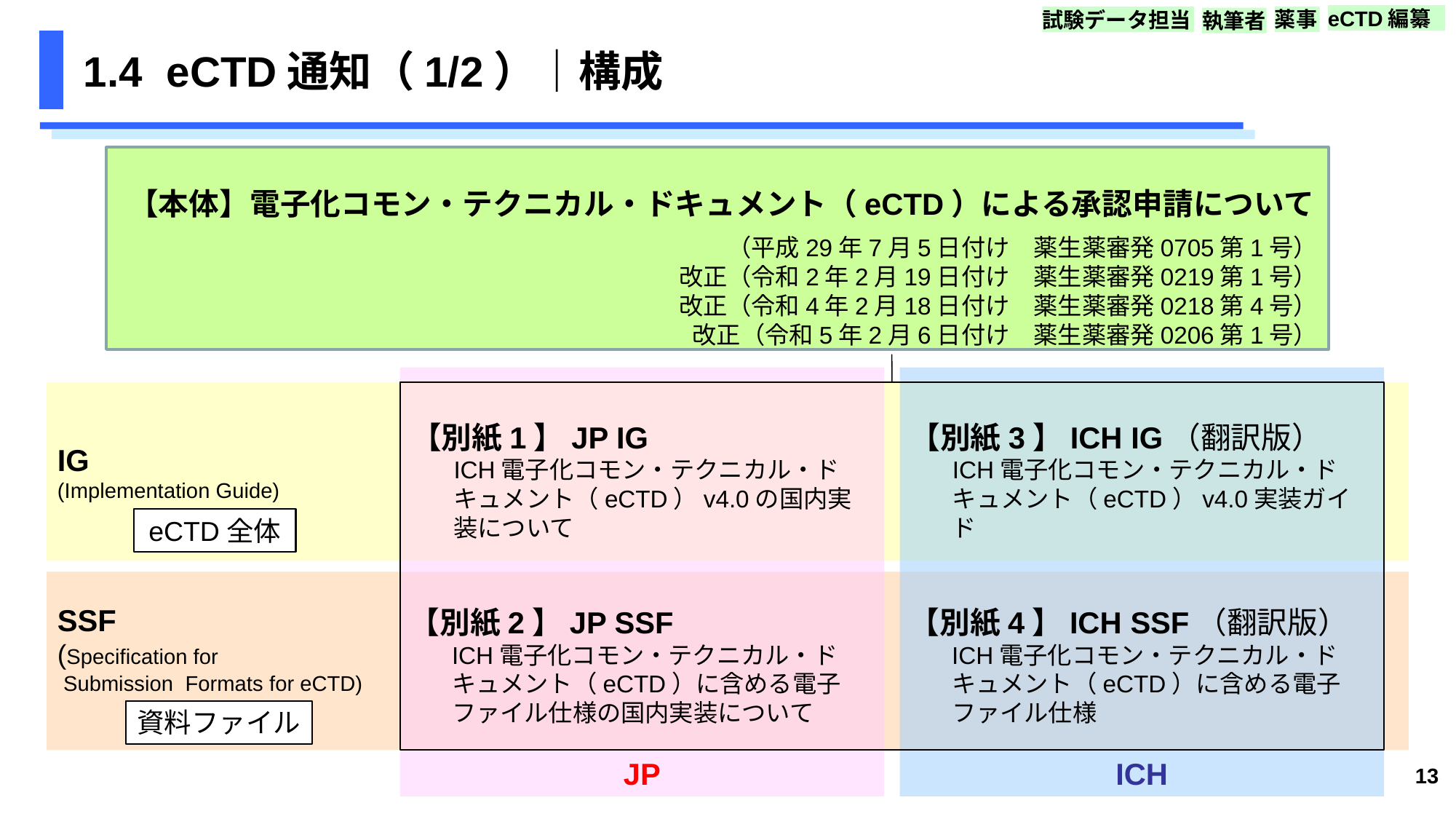

eCTD編纂
薬事
試験データ担当
執筆者
# 1.4  eCTD通知（1/2）｜構成

【本体】電子化コモン・テクニカル・ドキュメント（eCTD）による承認申請について
（平成29年7月5日付け　薬生薬審発0705第1号）
改正（令和2年2月19日付け　薬生薬審発0219第1号）
改正（令和4年2月18日付け　薬生薬審発0218第4号）
改正（令和5年2月6日付け　薬生薬審発0206第1号）
JP
ICH
IG
(Implementation Guide)

【別紙1】JP IG
ICH電子化コモン・テクニカル・ドキュメント（eCTD）v4.0の国内実装について
【別紙3】ICH IG（翻訳版）
ICH電子化コモン・テクニカル・ドキュメント（eCTD）v4.0実装ガイド
eCTD全体
SSF
(Specification for
 Submission  Formats for eCTD)

【別紙2】JP SSF
ICH電子化コモン・テクニカル・ドキュメント（eCTD）に含める電子ファイル仕様の国内実装について
【別紙4】ICH SSF（翻訳版）
ICH電子化コモン・テクニカル・ドキュメント（eCTD）に含める電子ファイル仕様
資料ファイル
13